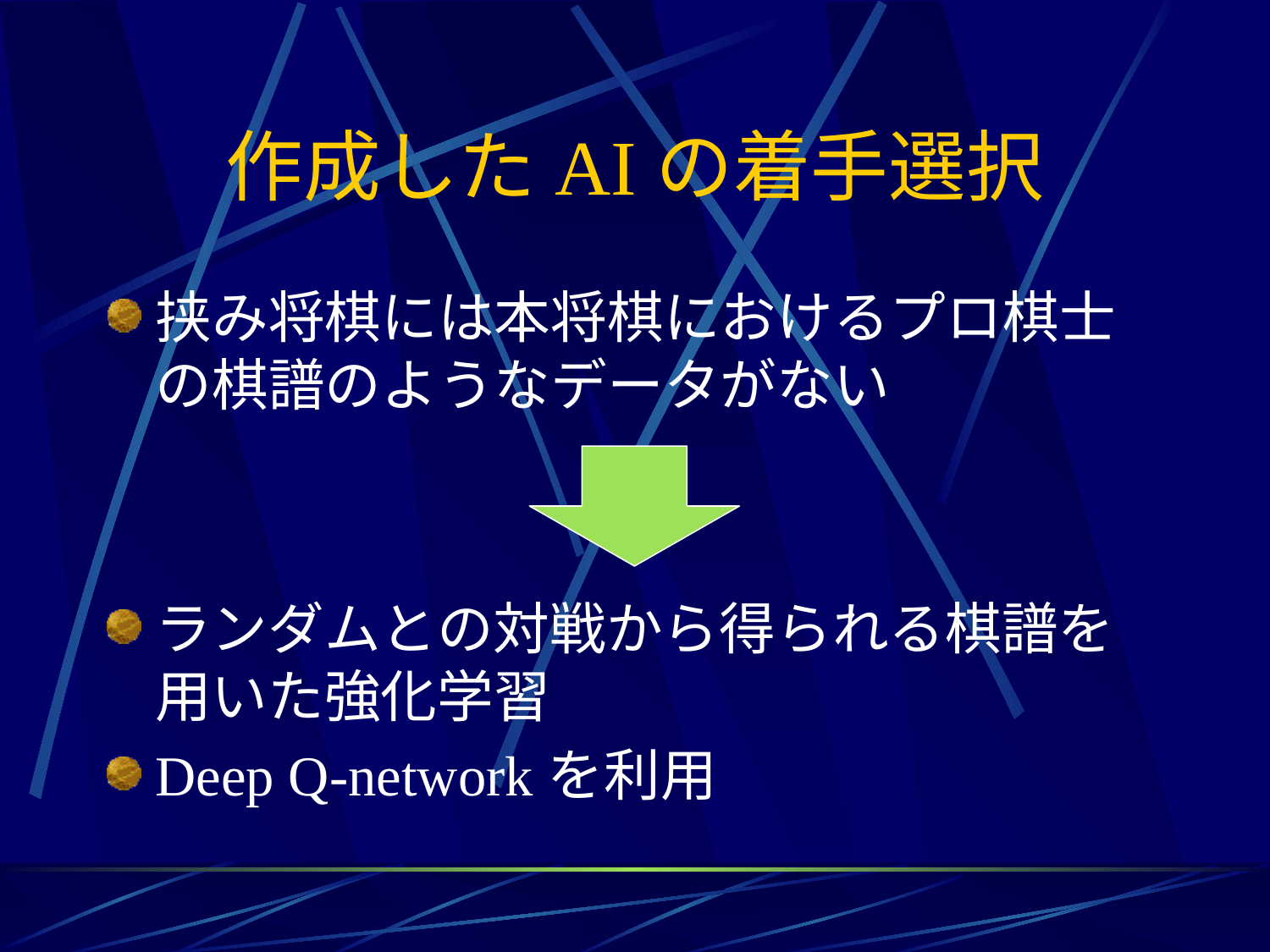

# 作成したAIの着手選択
挟み将棋には本将棋におけるプロ棋士の棋譜のようなデータがない

ランダムとの対戦から得られる棋譜を用いた強化学習
Deep Q-networkを利用